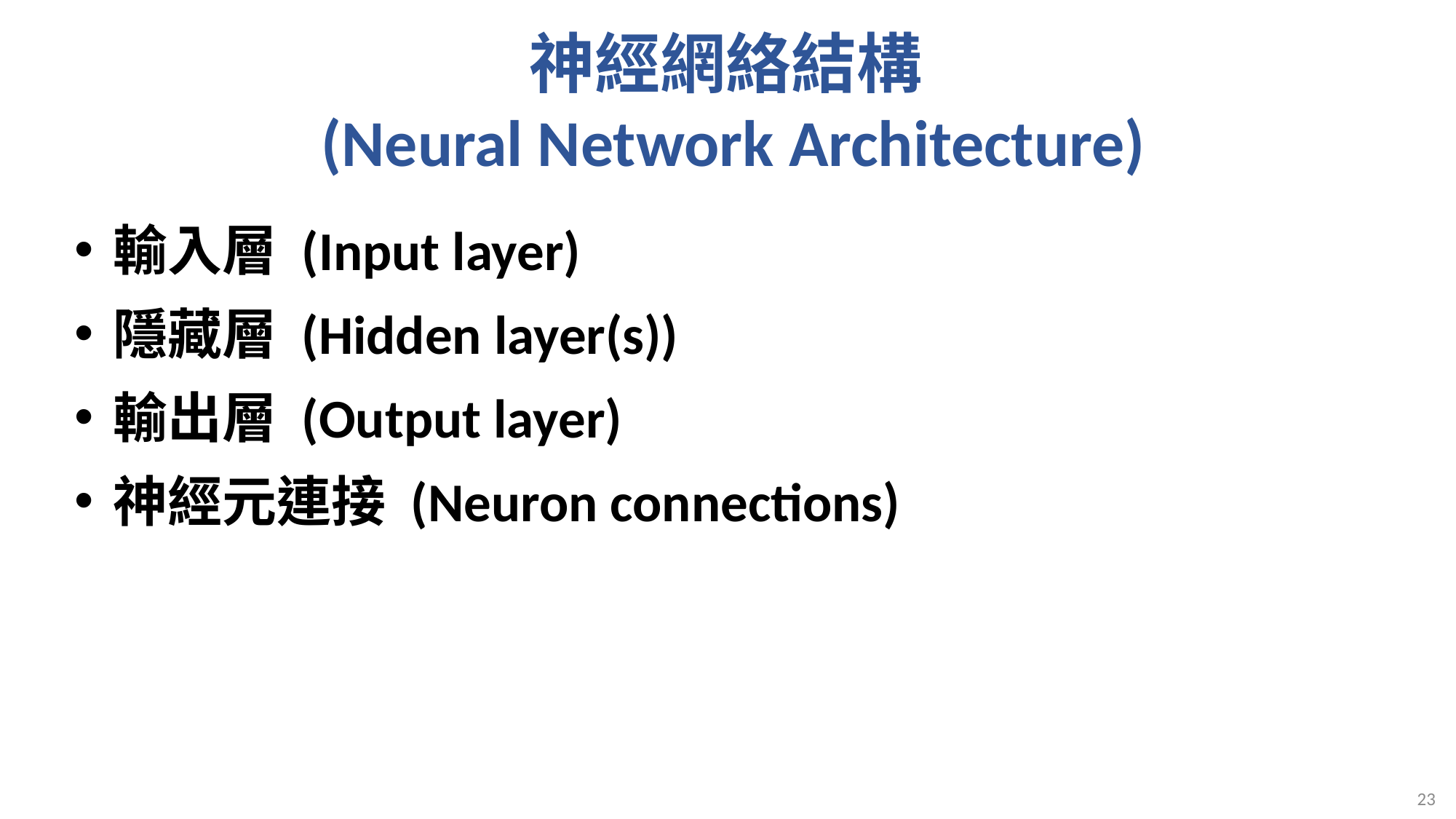

# 神經網絡結構 (Neural Network Architecture)
輸入層 (Input layer)
隱藏層 (Hidden layer(s))
輸出層 (Output layer)
神經元連接 (Neuron connections)
23